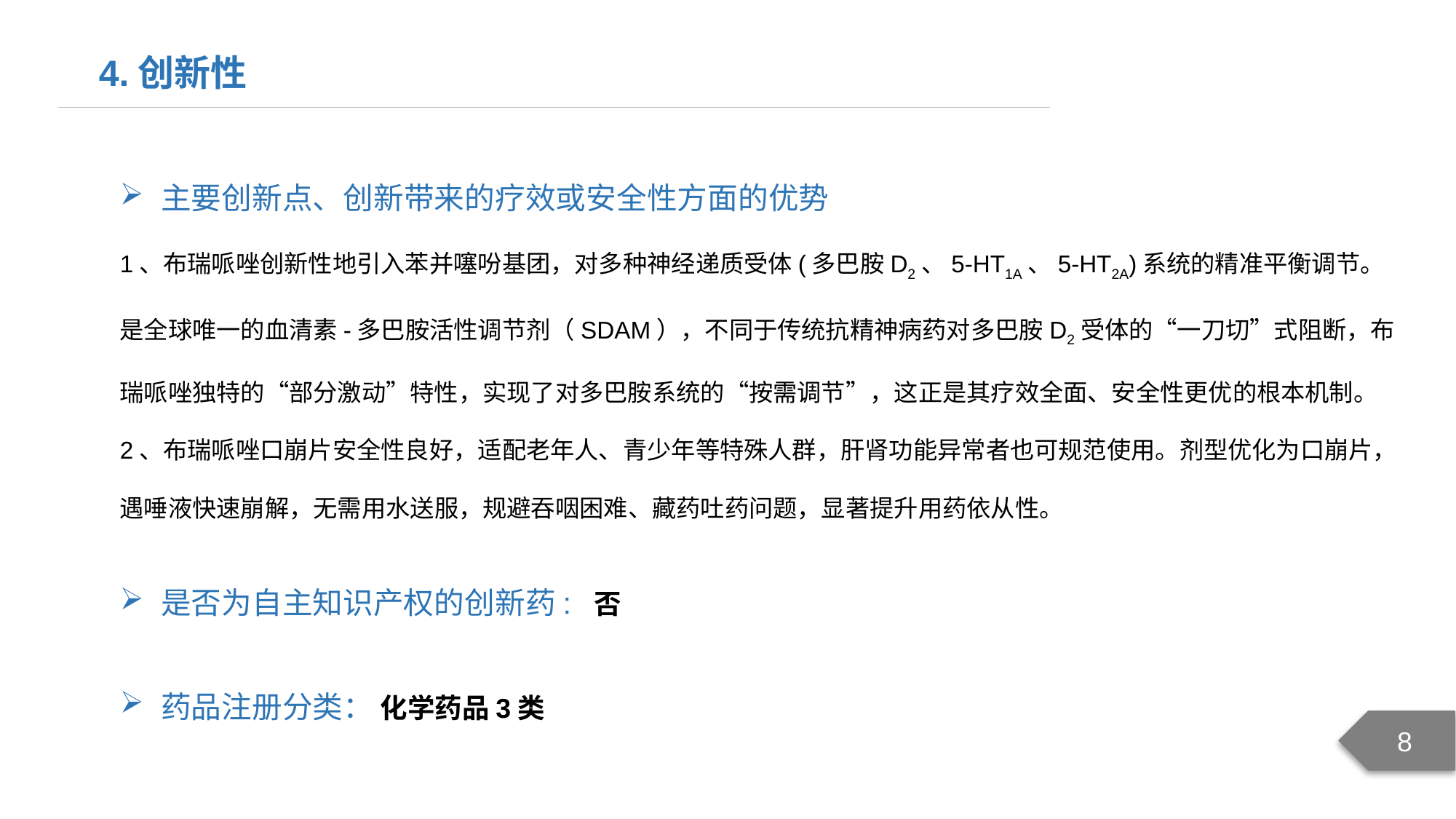

4.创新性
主要创新点、创新带来的疗效或安全性方面的优势
1、布瑞哌唑创新性地引入苯并噻吩基团，对多种神经递质受体(多巴胺D2、5-HT1A、5-HT2A)系统的精准平衡调节。是全球唯一的血清素-多巴胺活性调节剂（SDAM），不同于传统抗精神病药对多巴胺D2受体的“一刀切”式阻断，布瑞哌唑独特的“部分激动”特性，实现了对多巴胺系统的“按需调节”，这正是其疗效全面、安全性更优的根本机制。
2、布瑞哌唑口崩片安全性良好，适配老年人、青少年等特殊人群，肝肾功能异常者也可规范使用。剂型优化为口崩片，遇唾液快速崩解，无需用水送服，规避吞咽困难、藏药吐药问题，显著提升用药依从性。

是否为自主知识产权的创新药:  否

药品注册分类： 化学药品3类